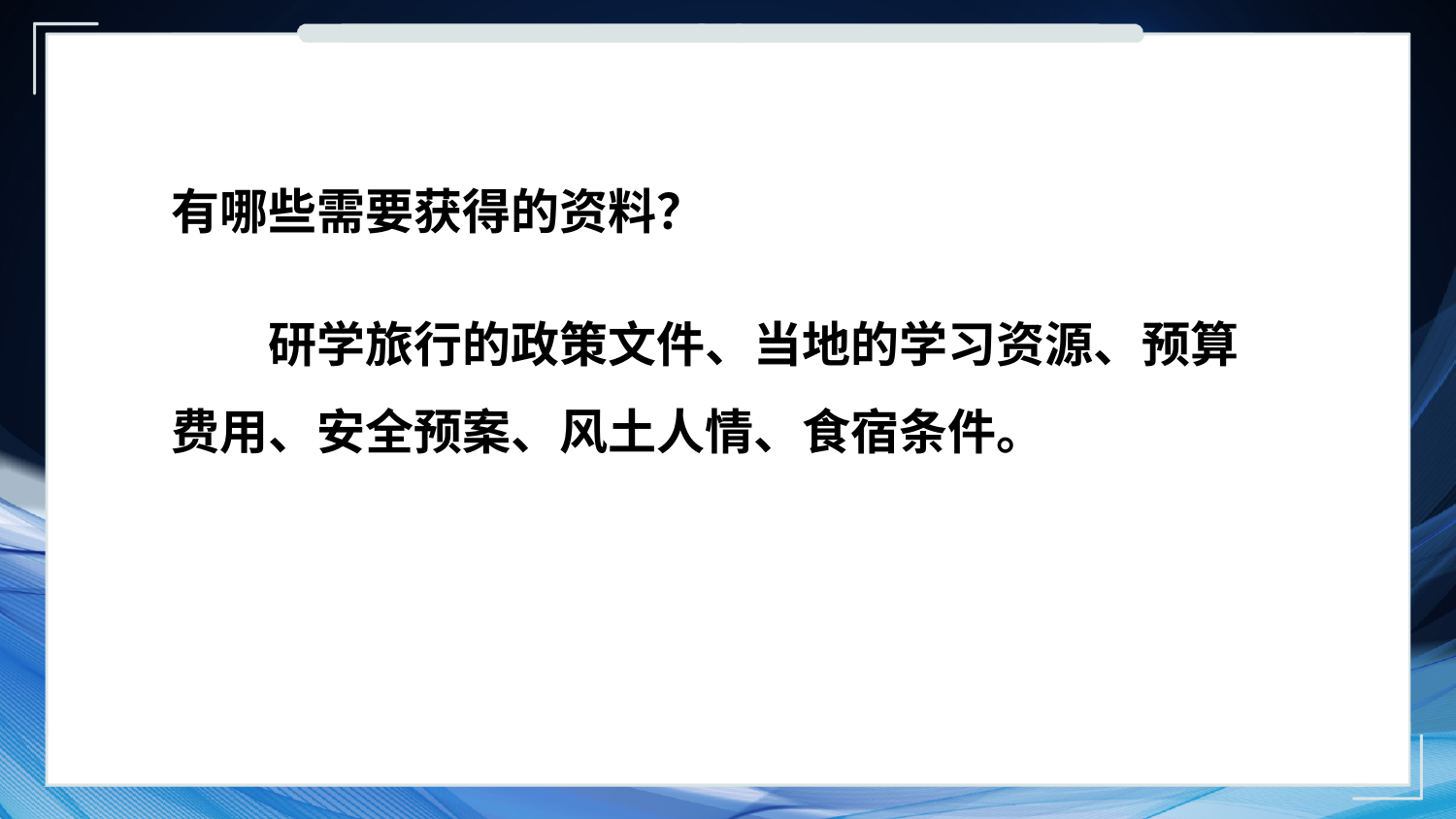

有哪些需要获得的资料？
研学旅行的政策文件、当地的学习资源、预算费用、安全预案、风土人情、食宿条件。